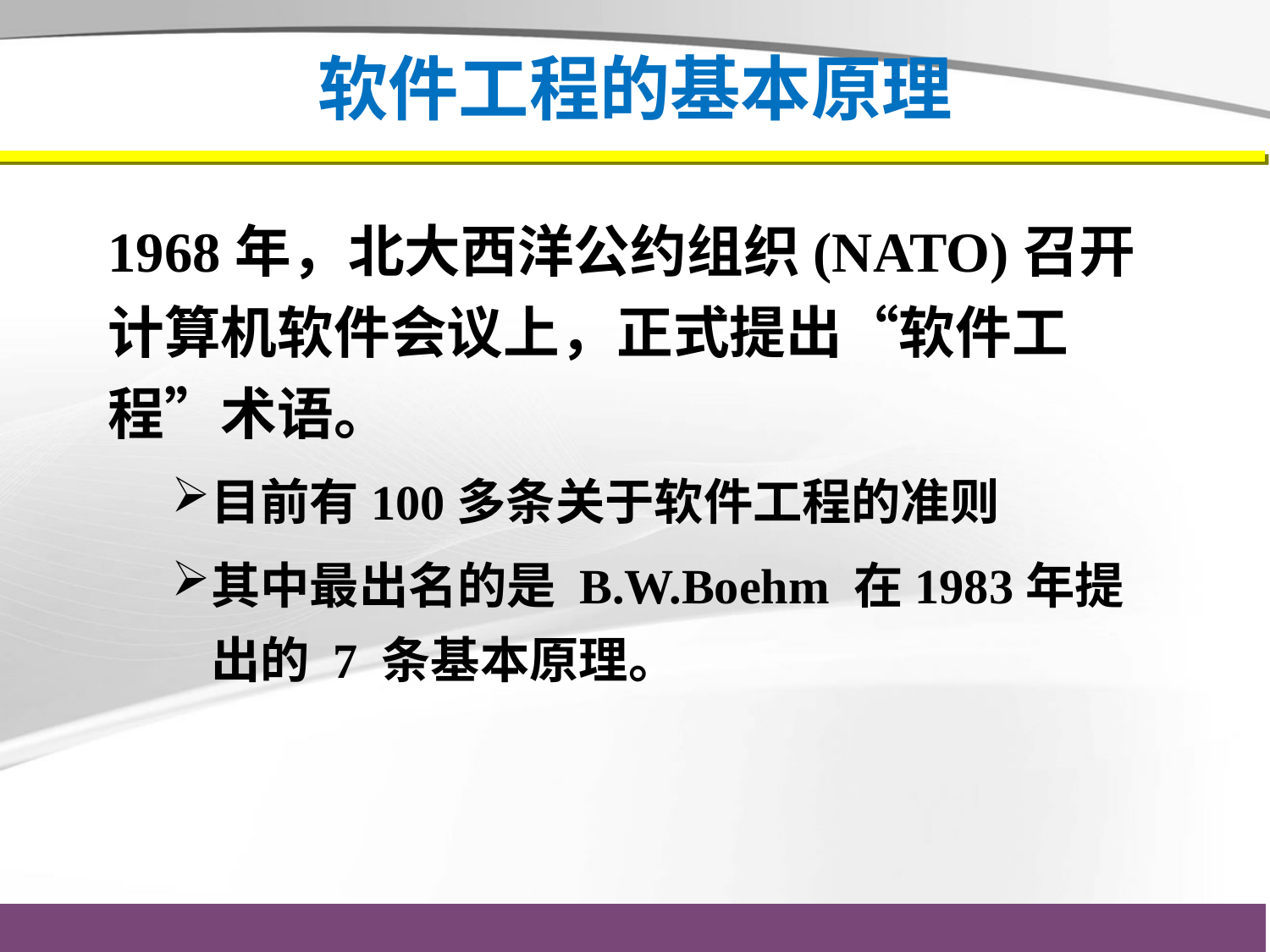

# 软件工程的基本原理
1968年，北大西洋公约组织(NATO)召开计算机软件会议上，正式提出“软件工程”术语。
目前有100多条关于软件工程的准则
其中最出名的是 B.W.Boehm 在1983年提出的 7 条基本原理。